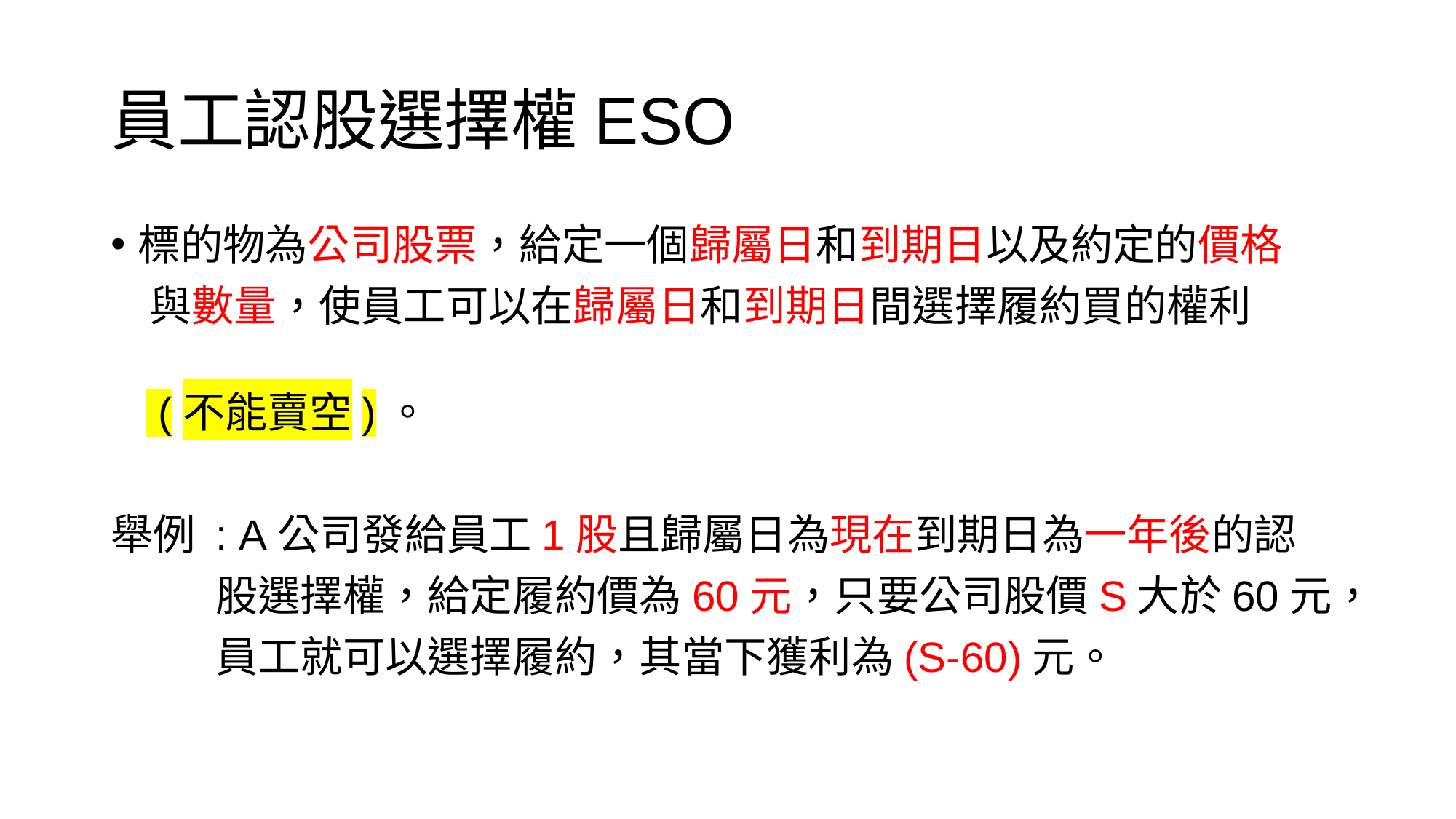

# 員工認股選擇權ESO
標的物為公司股票，給定一個歸屬日和到期日以及約定的價格
   與數量，使員工可以在歸屬日和到期日間選擇履約買的權利
    (不能賣空)。

舉例 : A公司發給員工1股且歸屬日為現在到期日為一年後的認
          股選擇權，給定履約價為60元，只要公司股價S大於60元，
          員工就可以選擇履約，其當下獲利為(S-60)元。